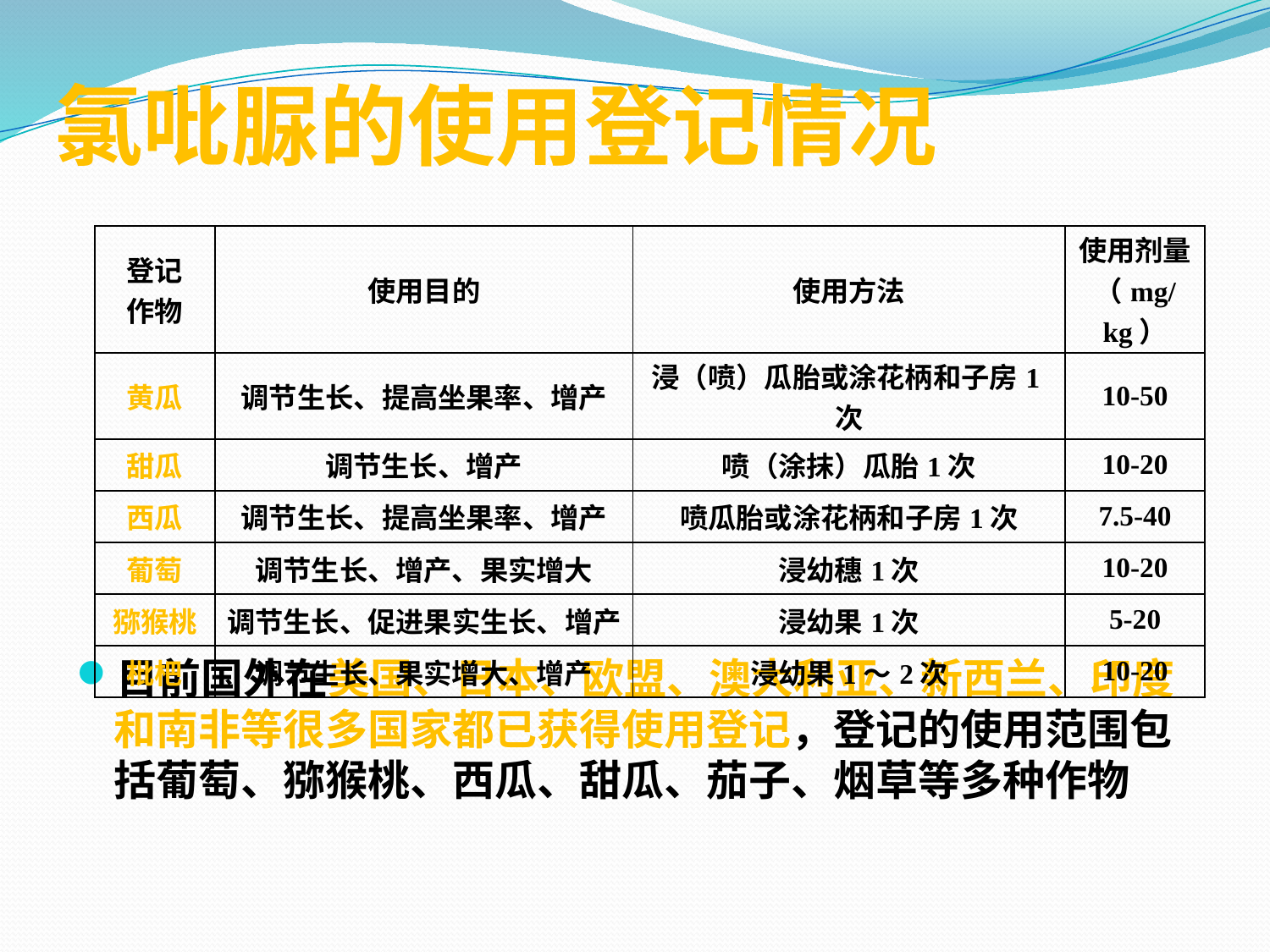

# 氯吡脲的使用登记情况
| 登记 作物 | 使用目的 | 使用方法 | 使用剂量（mg/kg） |
| --- | --- | --- | --- |
| 黄瓜 | 调节生长、提高坐果率、增产 | 浸（喷）瓜胎或涂花柄和子房1次 | 10-50 |
| 甜瓜 | 调节生长、增产 | 喷（涂抹）瓜胎1次 | 10-20 |
| 西瓜 | 调节生长、提高坐果率、增产 | 喷瓜胎或涂花柄和子房1次 | 7.5-40 |
| 葡萄 | 调节生长、增产、果实增大 | 浸幼穗1次 | 10-20 |
| 猕猴桃 | 调节生长、促进果实生长、增产 | 浸幼果1次 | 5-20 |
| 枇杷 | 调节生长、果实增大、增产 | 浸幼果1～2次 | 10-20 |
目前国外在美国、日本、欧盟、澳大利亚、新西兰、印度和南非等很多国家都已获得使用登记，登记的使用范围包括葡萄、猕猴桃、西瓜、甜瓜、茄子、烟草等多种作物